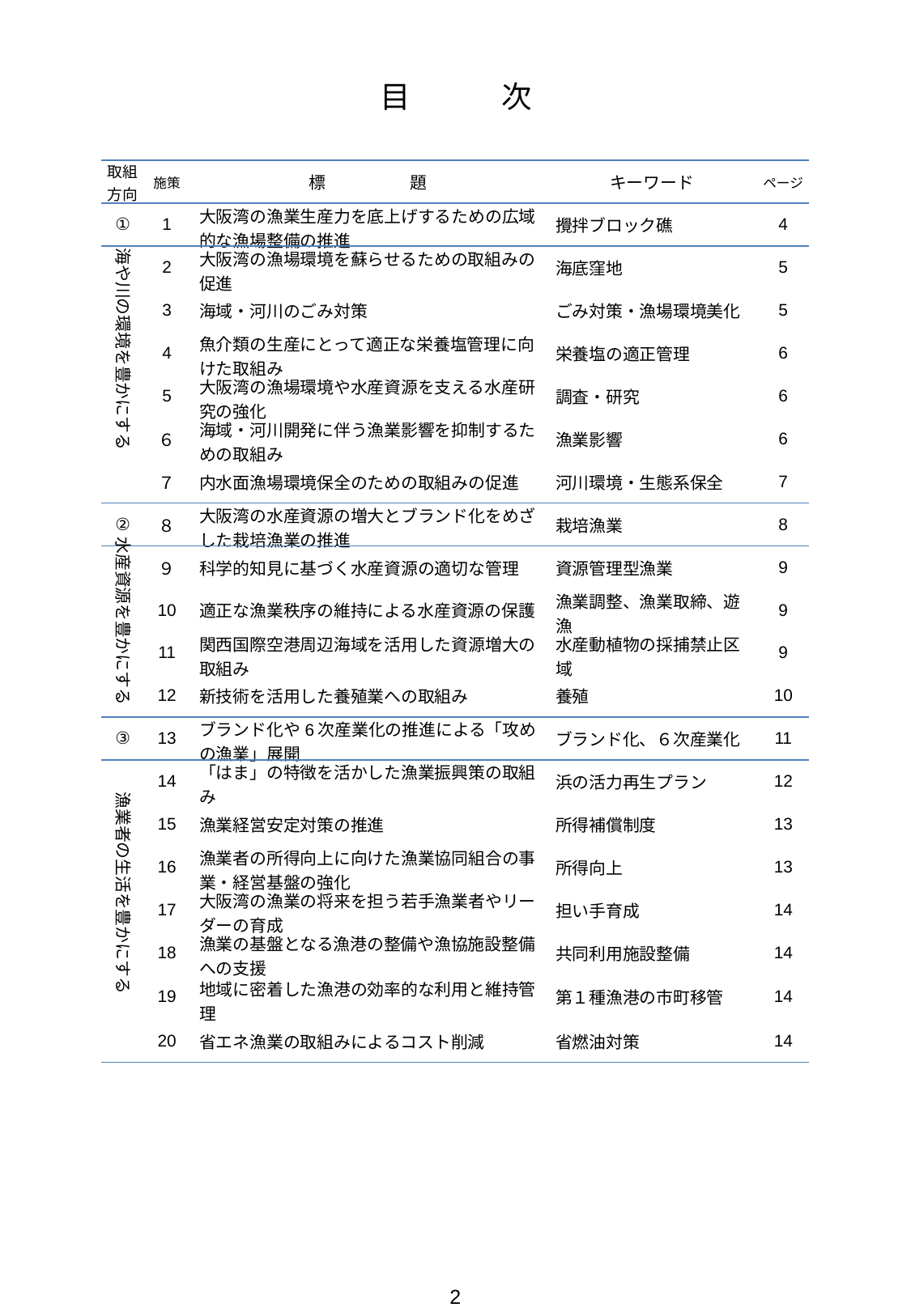

目　　　次
| 取組方向 | 施策 | 標　　　　　題 | キーワード | ページ |
| --- | --- | --- | --- | --- |
| ① | 1 | 大阪湾の漁業生産力を底上げするための広域的な漁場整備の推進 | 攪拌ブロック礁 | 4 |
|  | 2 | 大阪湾の漁場環境を蘇らせるための取組みの促進 | 海底窪地 | 5 |
|  | 3 | 海域・河川のごみ対策 | ごみ対策・漁場環境美化 | 5 |
|  | 4 | 魚介類の生産にとって適正な栄養塩管理に向けた取組み | 栄養塩の適正管理 | 6 |
|  | 5 | 大阪湾の漁場環境や水産資源を支える水産研究の強化 | 調査・研究 | 6 |
|  | ６ | 海域・河川開発に伴う漁業影響を抑制するための取組み | 漁業影響 | 6 |
|  | ７ | 内水面漁場環境保全のための取組みの促進 | 河川環境・生態系保全 | 7 |
| ② | ８ | 大阪湾の水産資源の増大とブランド化をめざした栽培漁業の推進 | 栽培漁業 | 8 |
|  | ９ | 科学的知見に基づく水産資源の適切な管理 | 資源管理型漁業 | 9 |
|  | 10 | 適正な漁業秩序の維持による水産資源の保護 | 漁業調整、漁業取締、遊漁 | 9 |
|  | 11 | 関西国際空港周辺海域を活用した資源増大の取組み | 水産動植物の採捕禁止区域 | 9 |
|  | 12 | 新技術を活用した養殖業への取組み | 養殖 | 10 |
| ③ | 13 | ブランド化や6次産業化の推進による「攻めの漁業」展開 | ブランド化、６次産業化 | 11 |
|  | 14 | 「はま」の特徴を活かした漁業振興策の取組み | 浜の活力再生プラン | 12 |
|  | 15 | 漁業経営安定対策の推進 | 所得補償制度 | 13 |
|  | 16 | 漁業者の所得向上に向けた漁業協同組合の事業・経営基盤の強化 | 所得向上 | 13 |
|  | 17 | 大阪湾の漁業の将来を担う若手漁業者やリーダーの育成 | 担い手育成 | 14 |
|  | 18 | 漁業の基盤となる漁港の整備や漁協施設整備への支援 | 共同利用施設整備 | 14 |
|  | 19 | 地域に密着した漁港の効率的な利用と維持管理 | 第１種漁港の市町移管 | 14 |
|  | 20 | 省エネ漁業の取組みによるコスト削減 | 省燃油対策 | 14 |
海や川の環境を豊かにする
水産資源を豊かにする
漁業者の生活を豊かにする
2